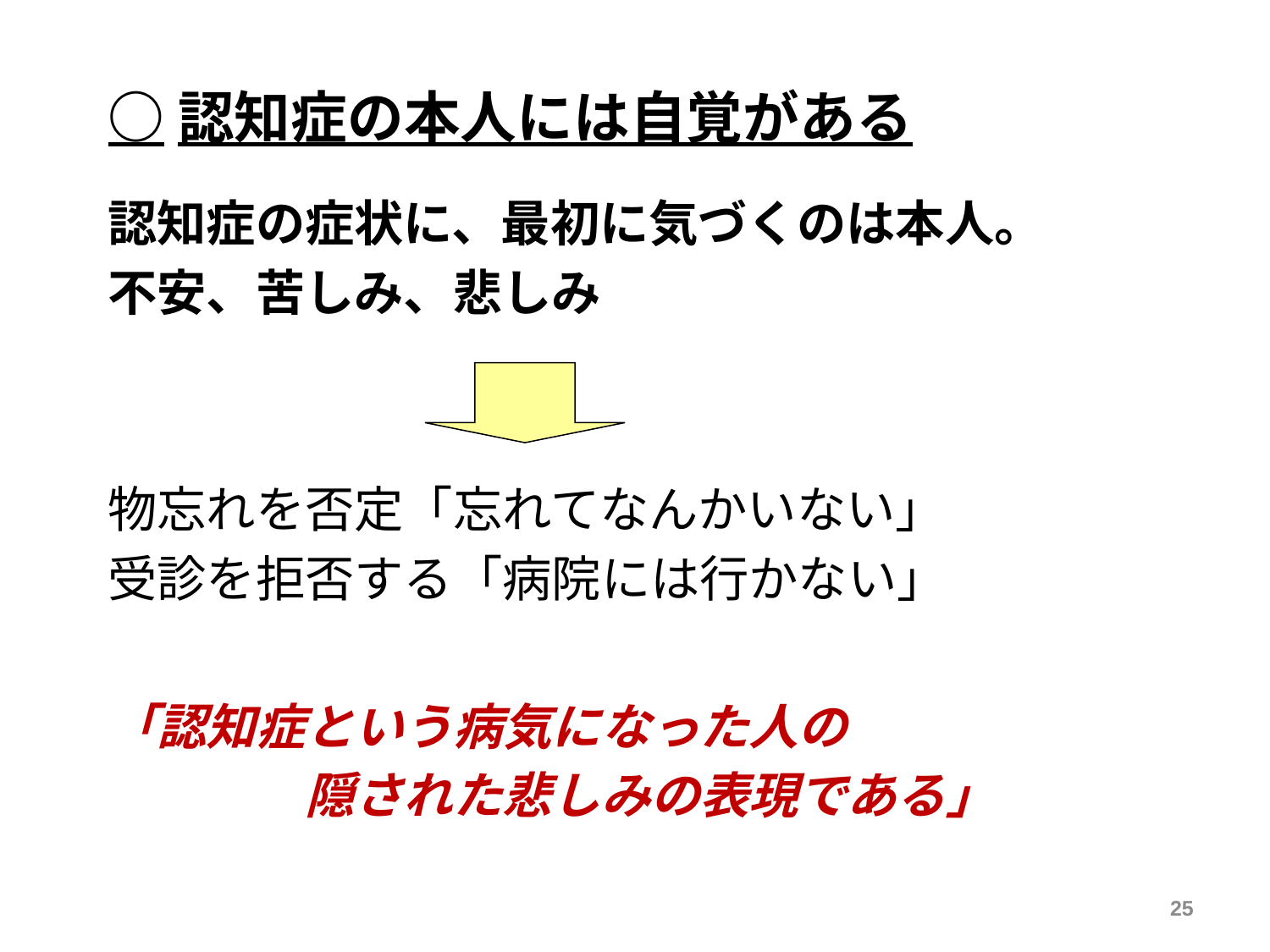

# ○認知症の本人には自覚がある
認知症の症状に、最初に気づくのは本人。
不安、苦しみ、悲しみ

物忘れを否定「忘れてなんかいない」
受診を拒否する「病院には行かない」

「認知症という病気になった人の
　　　　隠された悲しみの表現である」

25